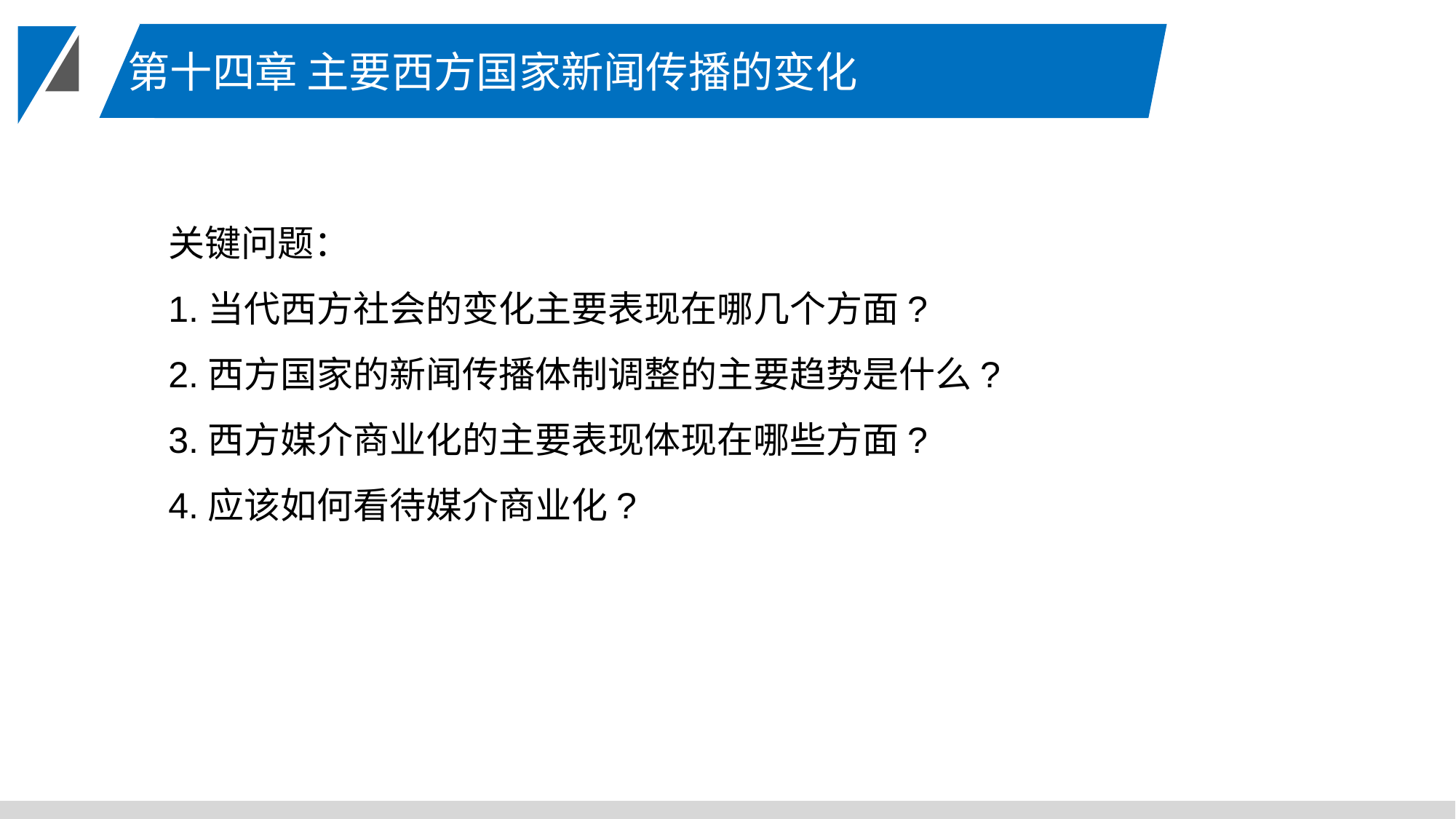

第十四章 主要西方国家新闻传播的变化

关键问题：
1.当代西方社会的变化主要表现在哪几个方面?
2.西方国家的新闻传播体制调整的主要趋势是什么?
3.西方媒介商业化的主要表现体现在哪些方面?
4.应该如何看待媒介商业化?